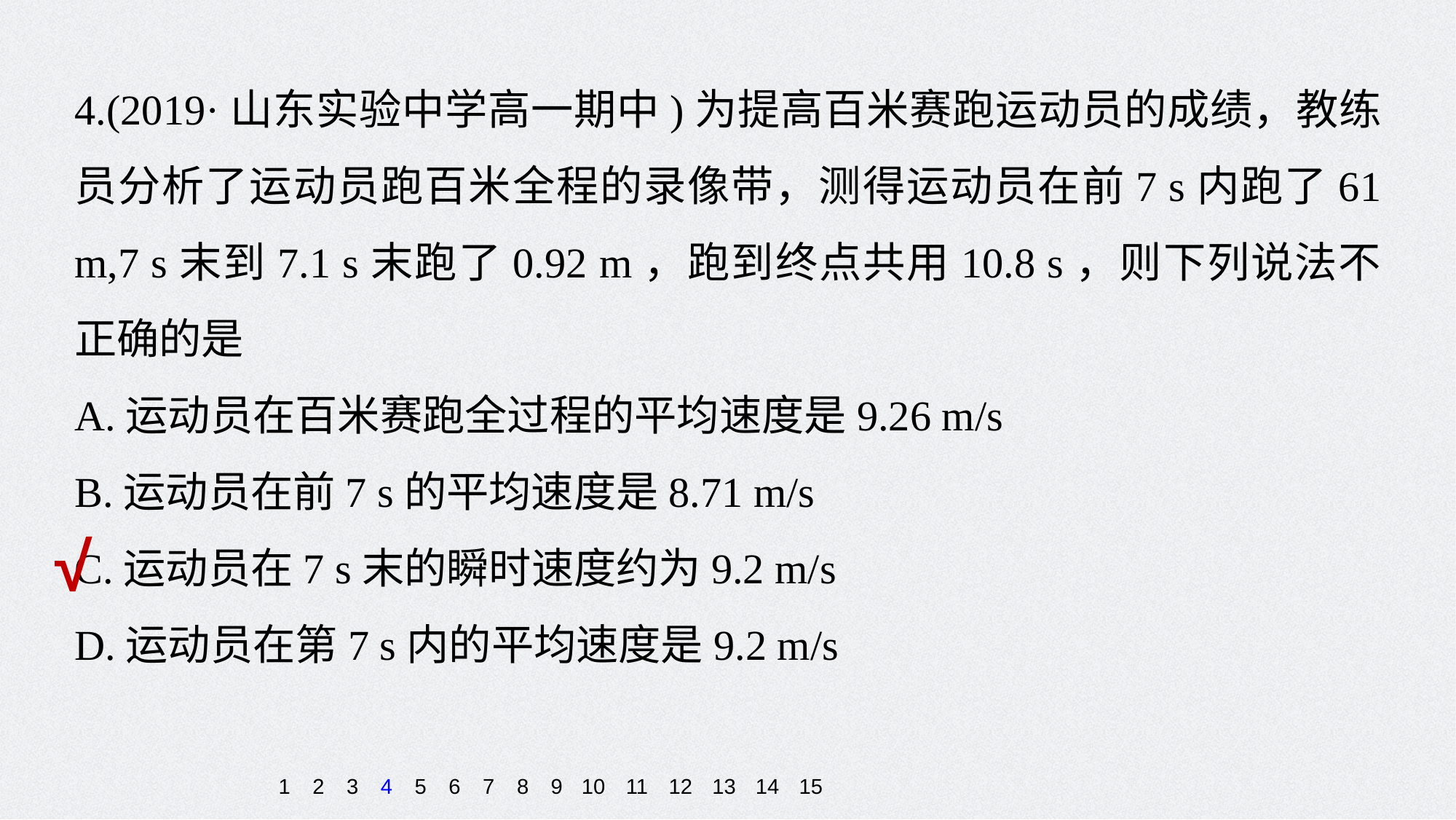

4.(2019·山东实验中学高一期中)为提高百米赛跑运动员的成绩，教练员分析了运动员跑百米全程的录像带，测得运动员在前7 s内跑了61 m,7 s末到7.1 s末跑了0.92 m，跑到终点共用10.8 s，则下列说法不正确的是
A.运动员在百米赛跑全过程的平均速度是9.26 m/s
B.运动员在前7 s的平均速度是8.71 m/s
C.运动员在7 s末的瞬时速度约为9.2 m/s
D.运动员在第7 s内的平均速度是9.2 m/s
√
1
2
3
4
5
6
7
8
9
10
11
12
13
14
15